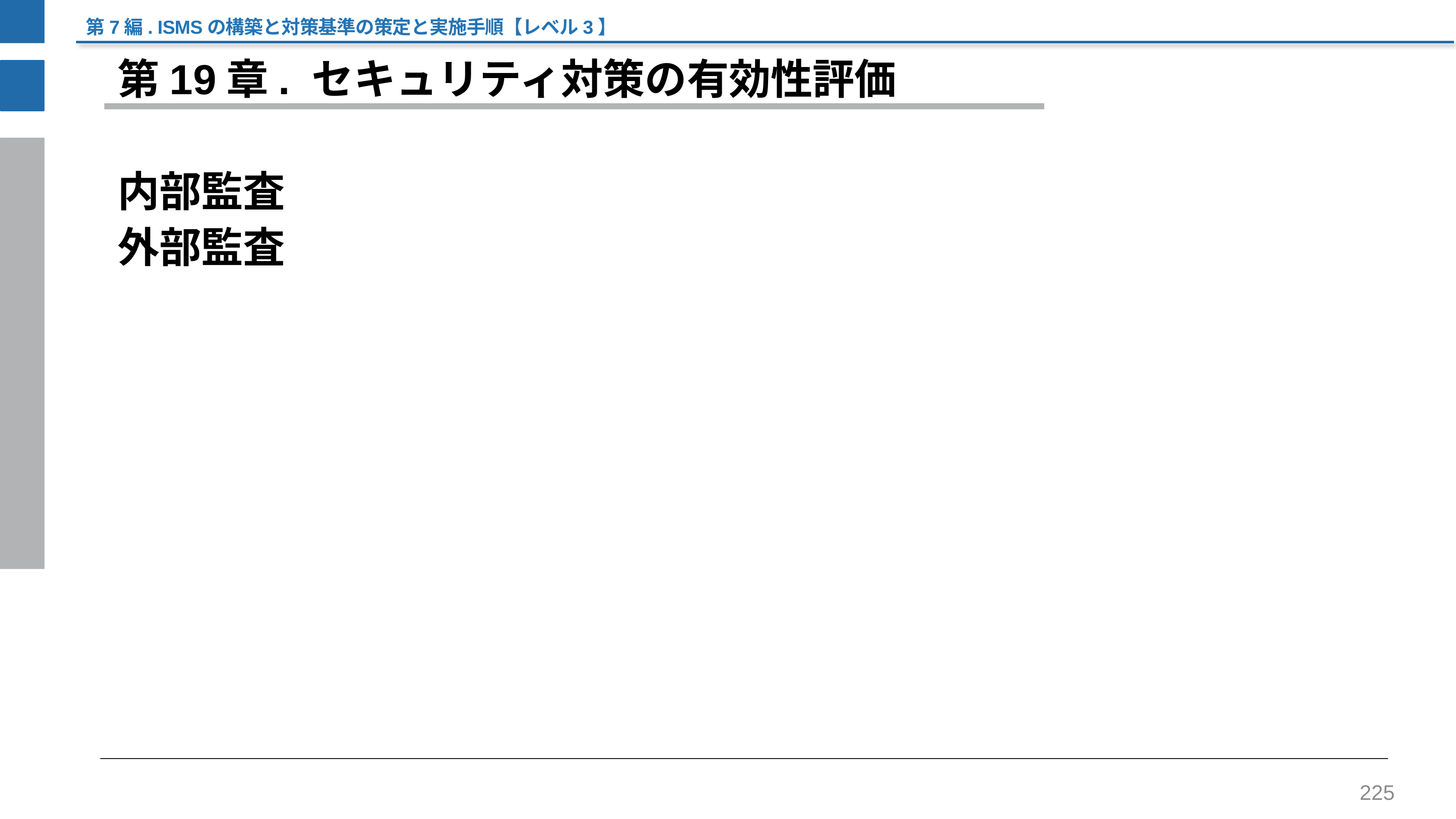

第7編. ISMSの構築と対策基準の策定と実施手順【レベル3】
第19章. セキュリティ対策の有効性評価
内部監査
外部監査
225